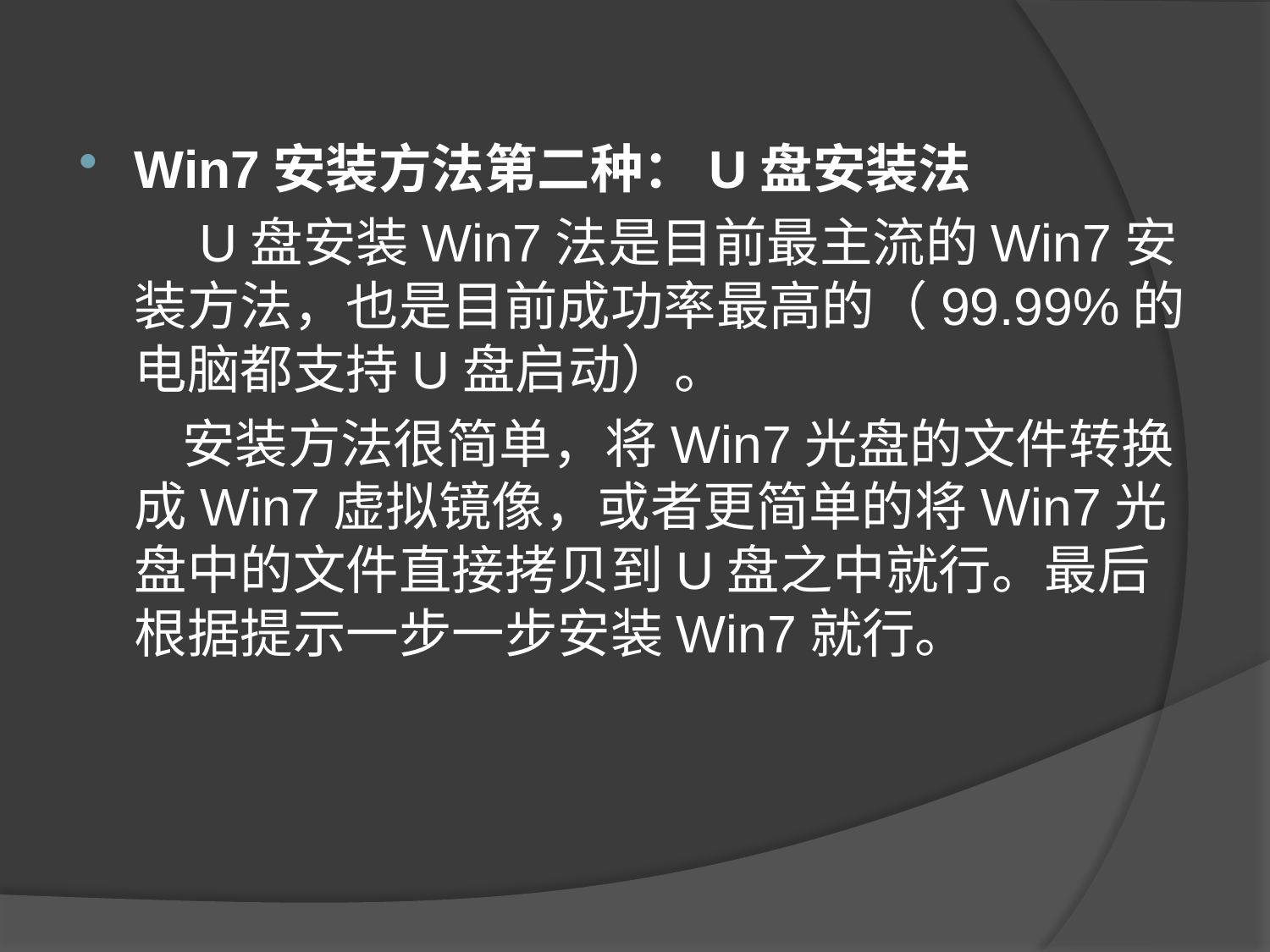

Win7安装方法第二种：U盘安装法
　　U盘安装Win7法是目前最主流的Win7安装方法，也是目前成功率最高的（99.99%的电脑都支持U盘启动）。
   　安装方法很简单，将Win7光盘的文件转换成Win7虚拟镜像，或者更简单的将Win7光盘中的文件直接拷贝到U盘之中就行。最后根据提示一步一步安装Win7就行。